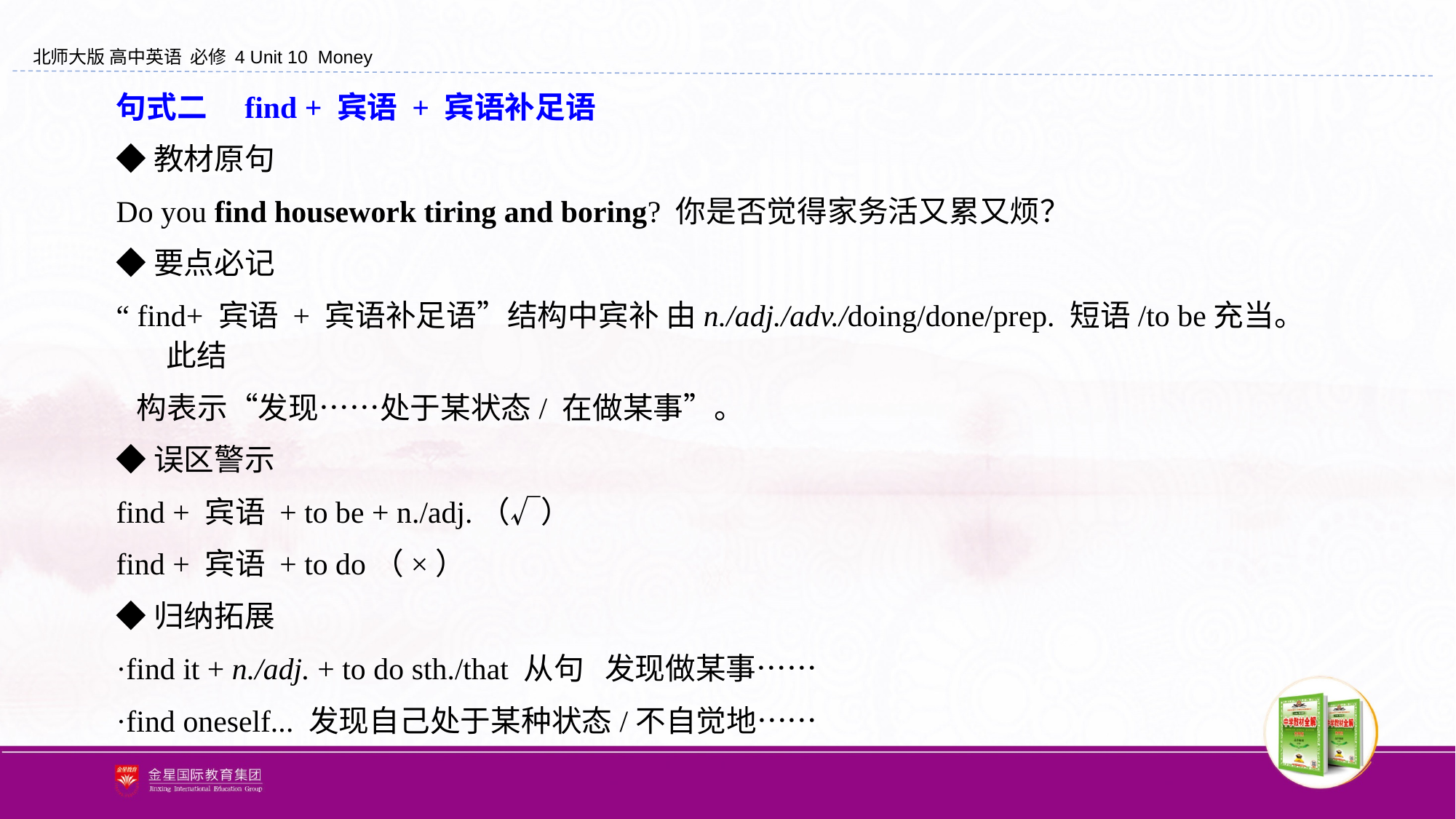

句式二　find + 宾语 + 宾语补足语
◆教材原句
Do you find housework tiring and boring? 你是否觉得家务活又累又烦？
◆要点必记
“ find+ 宾语 + 宾语补足语”结构中宾补 由n./adj./adv./doing/done/prep. 短语/to be充当。此结
  构表示“发现……处于某状态/ 在做某事”。
◆误区警示
find + 宾语 + to be + n./adj.（√）
find + 宾语 + to do（×）
◆归纳拓展
·find it + n./adj. + to do sth./that 从句   发现做某事……
·find oneself... 发现自己处于某种状态/不自觉地……